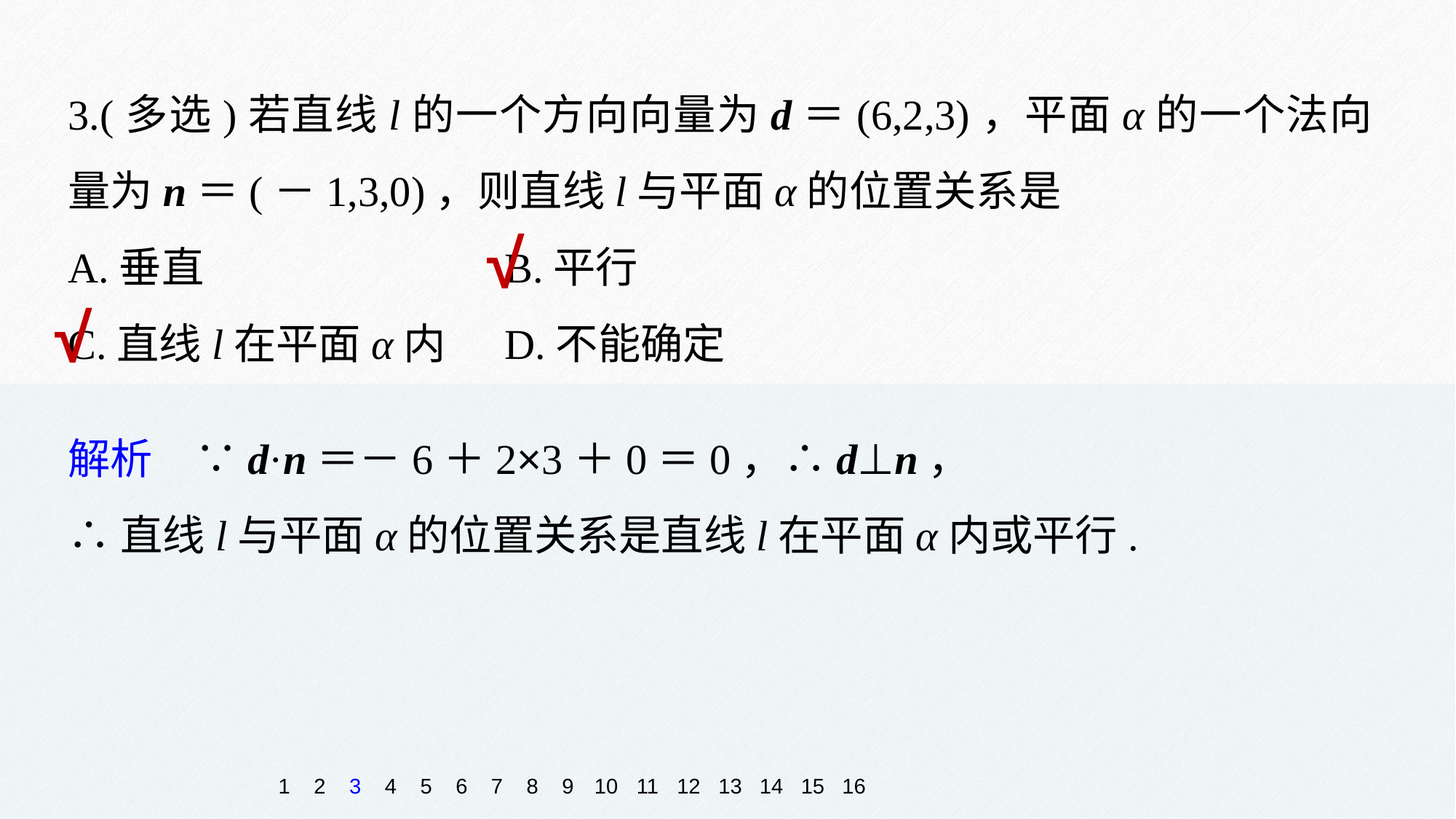

3.(多选)若直线l的一个方向向量为d＝(6,2,3)，平面α的一个法向量为n＝(－1,3,0)，则直线l与平面α的位置关系是
A.垂直  			B.平行
C.直线l在平面α内  	D.不能确定
√
√
解析　∵d·n＝－6＋2×3＋0＝0，∴d⊥n，
∴直线l与平面α的位置关系是直线l在平面α内或平行.
1
2
3
4
5
6
7
8
9
10
11
12
13
14
15
16